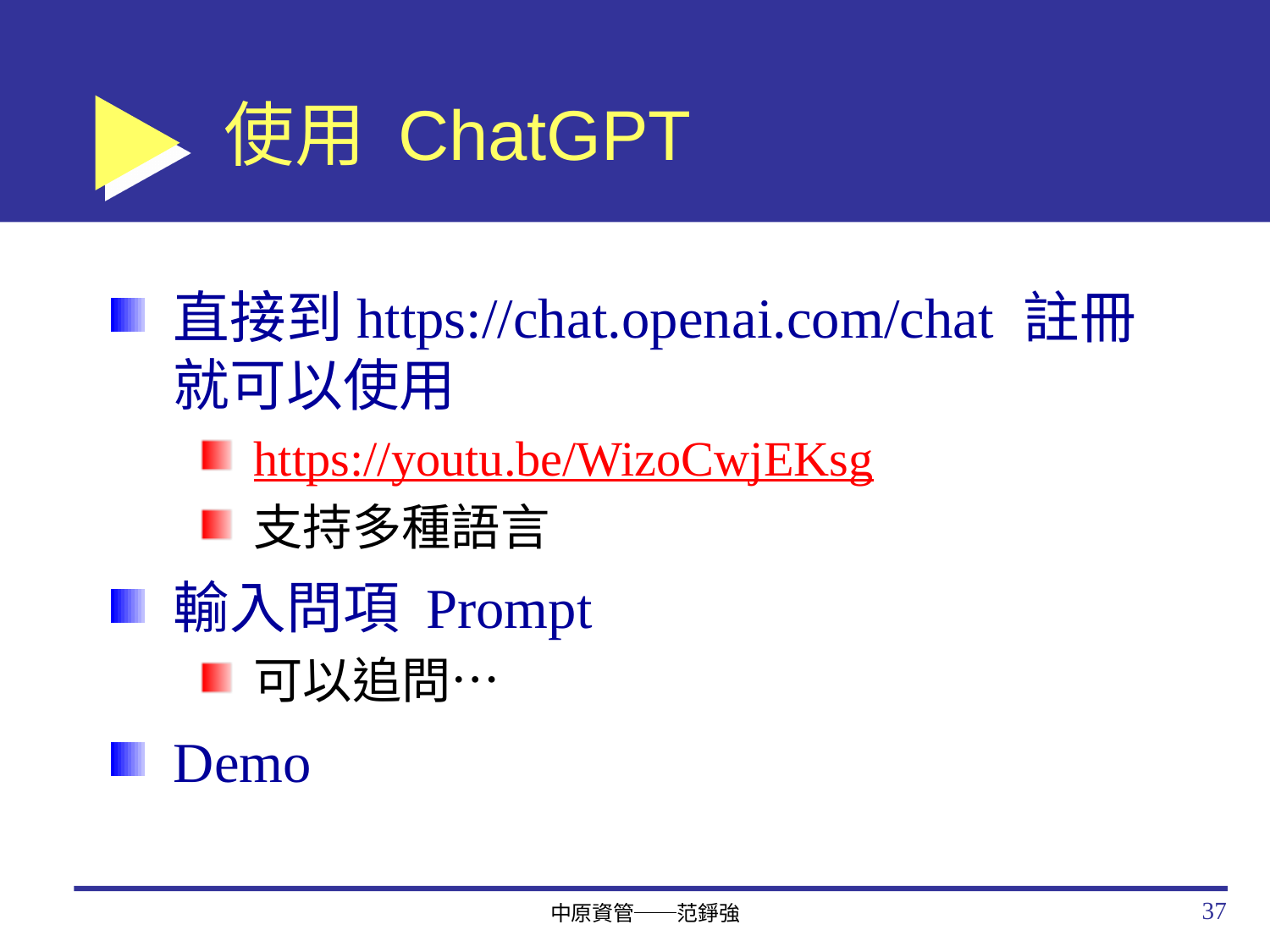

# 使用 ChatGPT
直接到https://chat.openai.com/chat 註冊就可以使用
https://youtu.be/WizoCwjEKsg
支持多種語言
輸入問項 Prompt
可以追問…
Demo
37